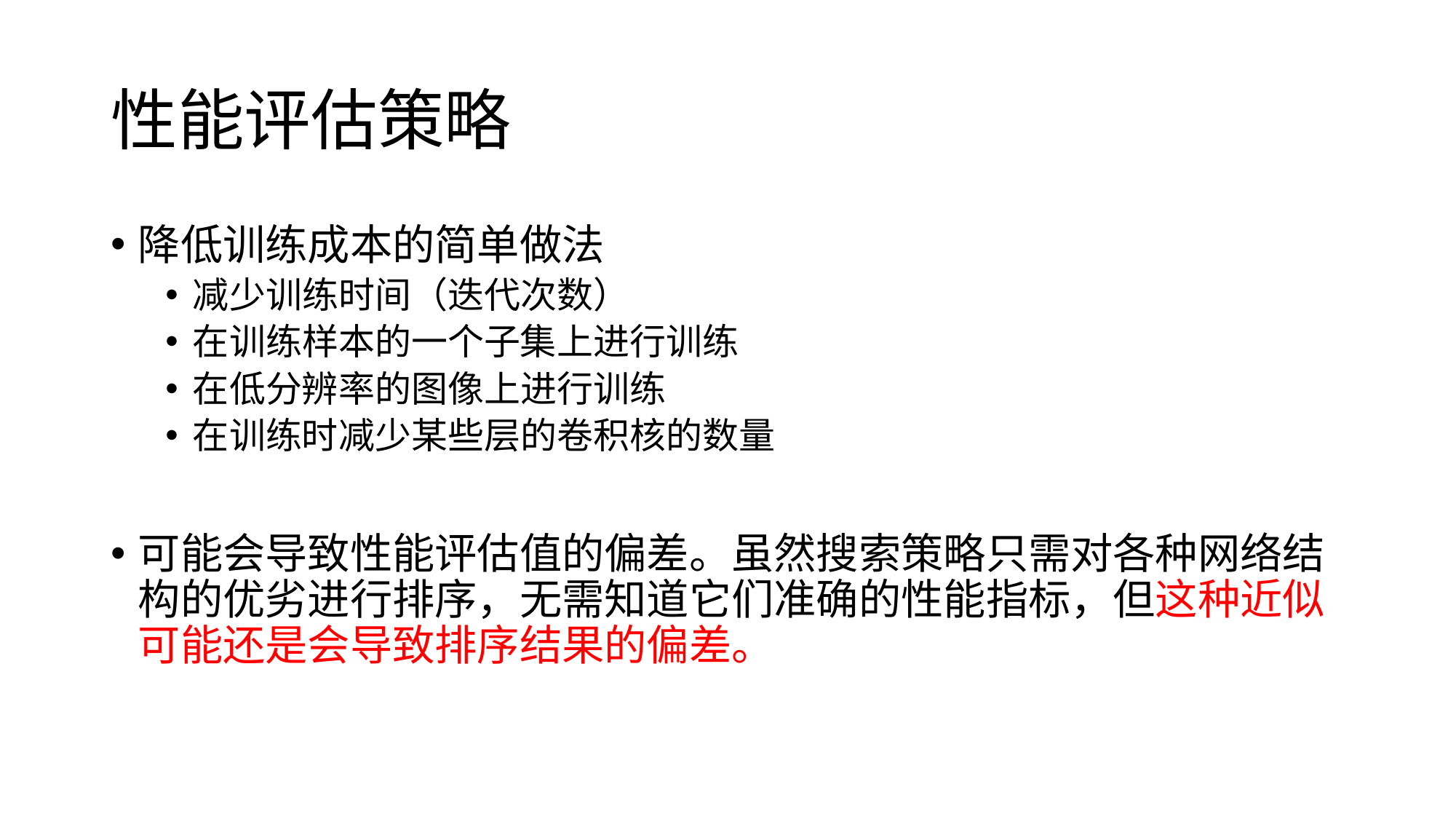

# 性能评估策略
降低训练成本的简单做法
减少训练时间（迭代次数）
在训练样本的一个子集上进行训练
在低分辨率的图像上进行训练
在训练时减少某些层的卷积核的数量

可能会导致性能评估值的偏差。虽然搜索策略只需对各种网络结构的优劣进行排序，无需知道它们准确的性能指标，但这种近似可能还是会导致排序结果的偏差。